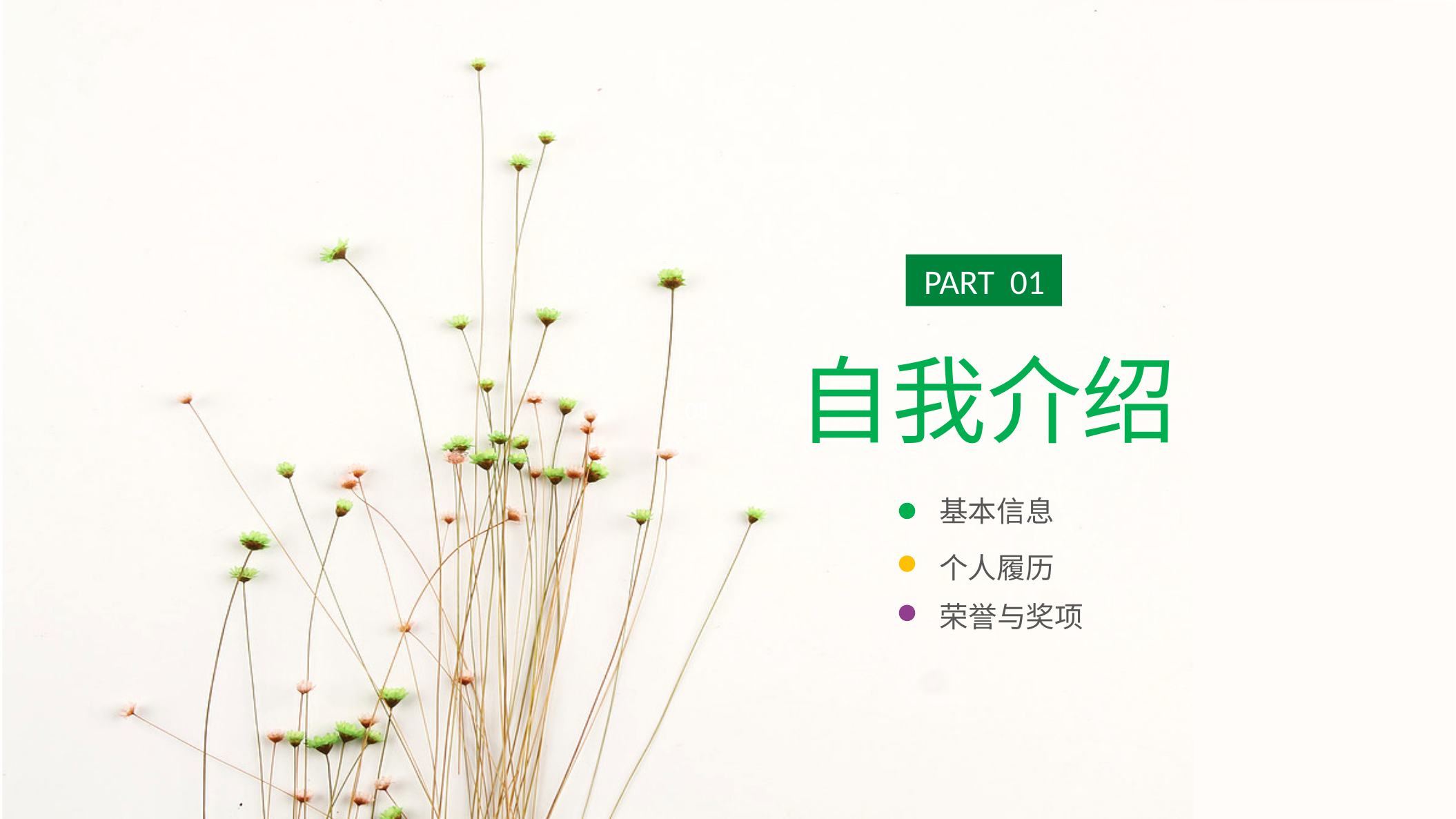

01

 PART  01
自我介绍
基本信息

个人履历

荣誉与奖项